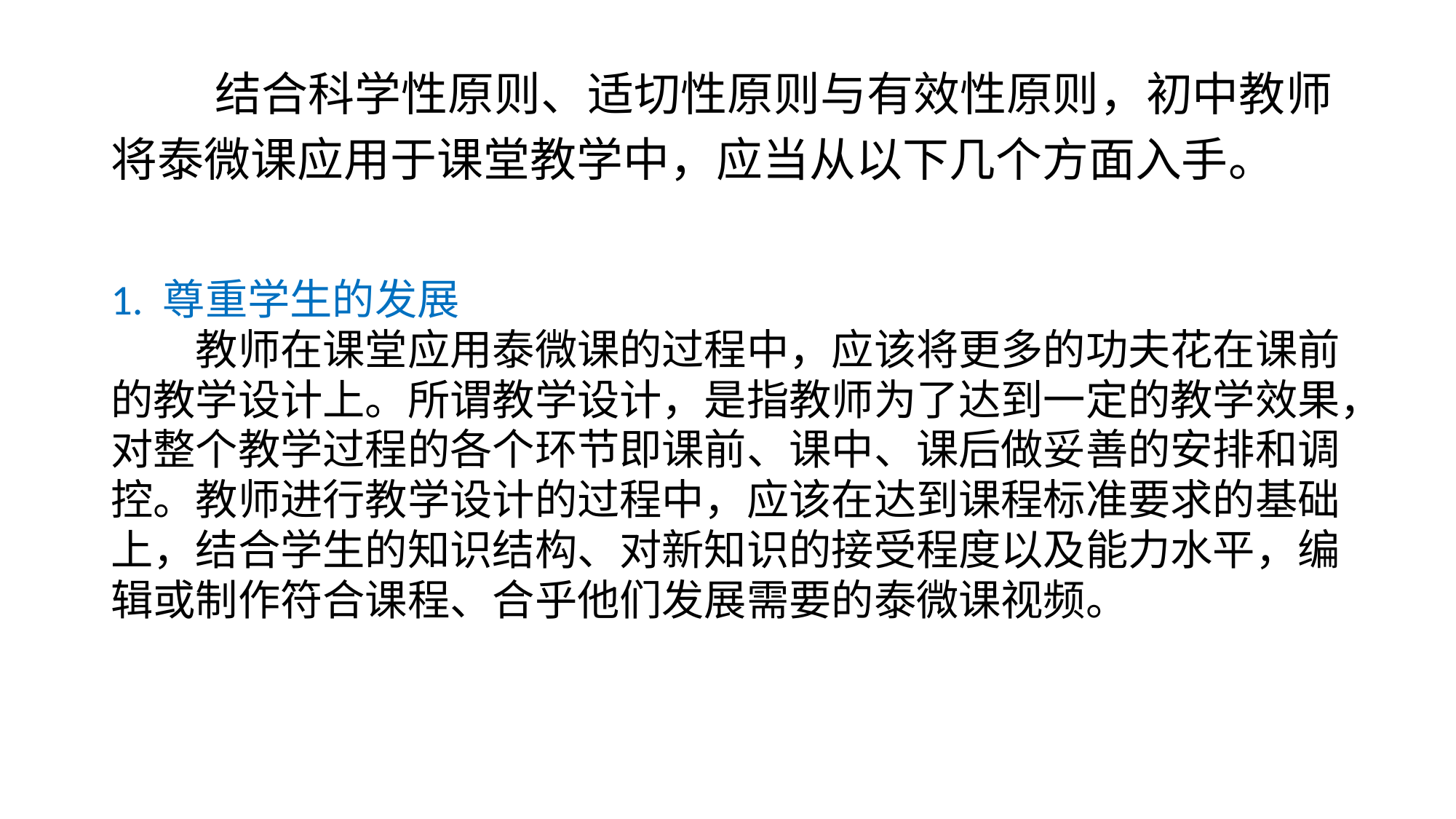

# 结合科学性原则、适切性原则与有效性原则，初中教师将泰微课应用于课堂教学中，应当从以下几个方面入手。
1. 尊重学生的发展
　　教师在课堂应用泰微课的过程中，应该将更多的功夫花在课前的教学设计上。所谓教学设计，是指教师为了达到一定的教学效果，对整个教学过程的各个环节即课前、课中、课后做妥善的安排和调控。教师进行教学设计的过程中，应该在达到课程标准要求的基础上，结合学生的知识结构、对新知识的接受程度以及能力水平，编辑或制作符合课程、合乎他们发展需要的泰微课视频。